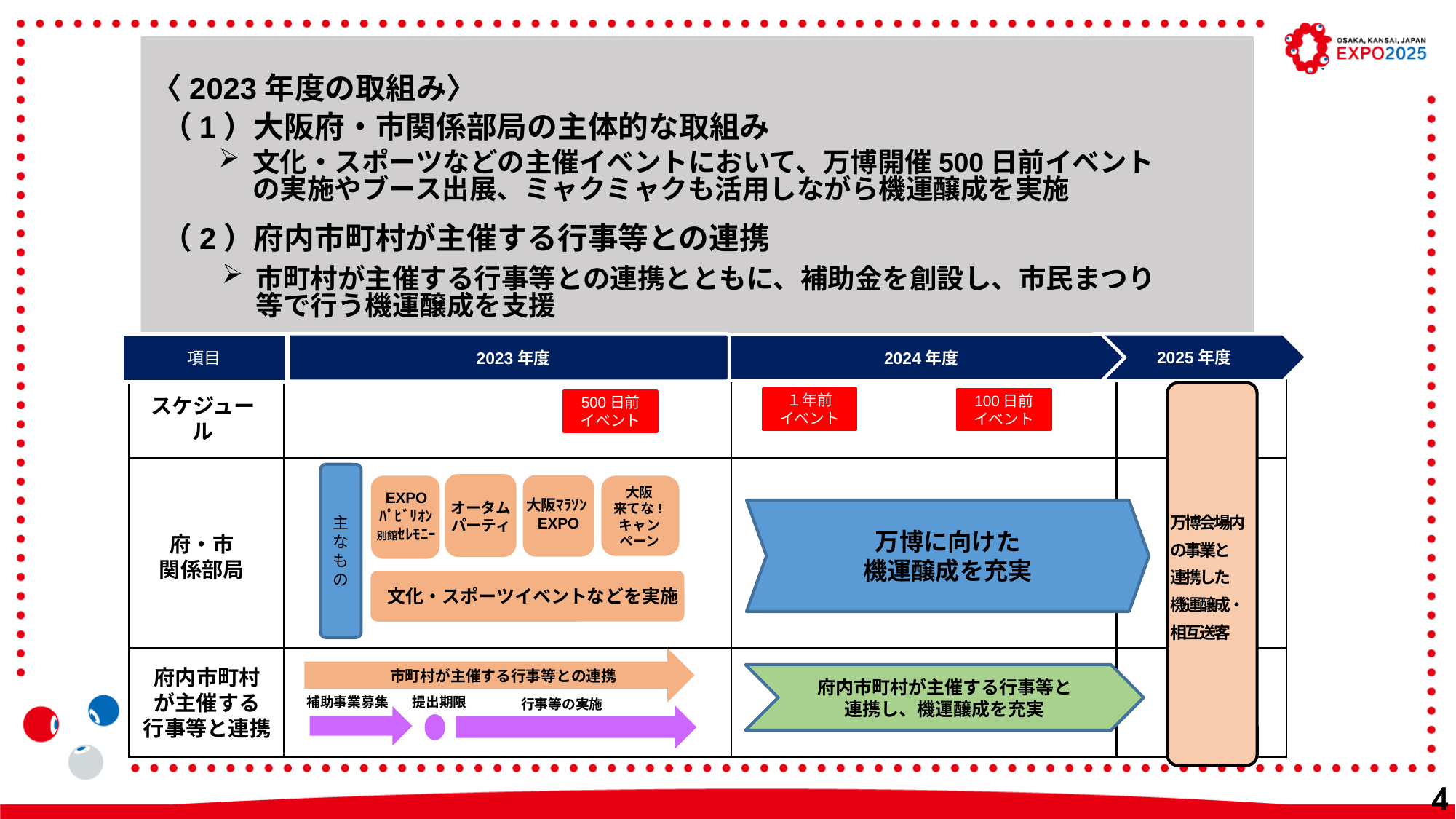

〈2023年度の取組み〉

（1）大阪府・市関係部局の主体的な取組み
文化・スポーツなどの主催イベントにおいて、万博開催500日前イベントの実施やブース出展、ミャクミャクも活用しながら機運醸成を実施
（2）府内市町村が主催する行事等との連携
市町村が主催する行事等との連携とともに、補助金を創設し、市民まつり等で行う機運醸成を支援

2023年度
2025年度
項目
2024年度
〈万博に向けた取組みイメージ（予定）〉
|  |  |  |  |
| --- | --- | --- | --- |
|  |  |  |  |
|  |  |  |  |
スケジュール

１年前
イベント
100日前
イベント
500日前
イベント
主なもの
大阪ﾏﾗｿﾝEXPO

EXPO
ﾊﾟﾋﾞﾘｵﾝ別館ｾﾚﾓﾆｰ

オータムパーティ

大阪
来てな!キャンペーン
万博会場内

の事業と

連携した

機運醸成・

相互送客

万博に向けた
機運醸成を充実
府・市
関係部局
　文化・スポーツイベントなどを実施

府内市町村
が主催する
行事等と連携
市町村が主催する行事等との連携
府内市町村が主催する行事等と
連携し、機運醸成を充実
補助事業募集
提出期限
行事等の実施

41